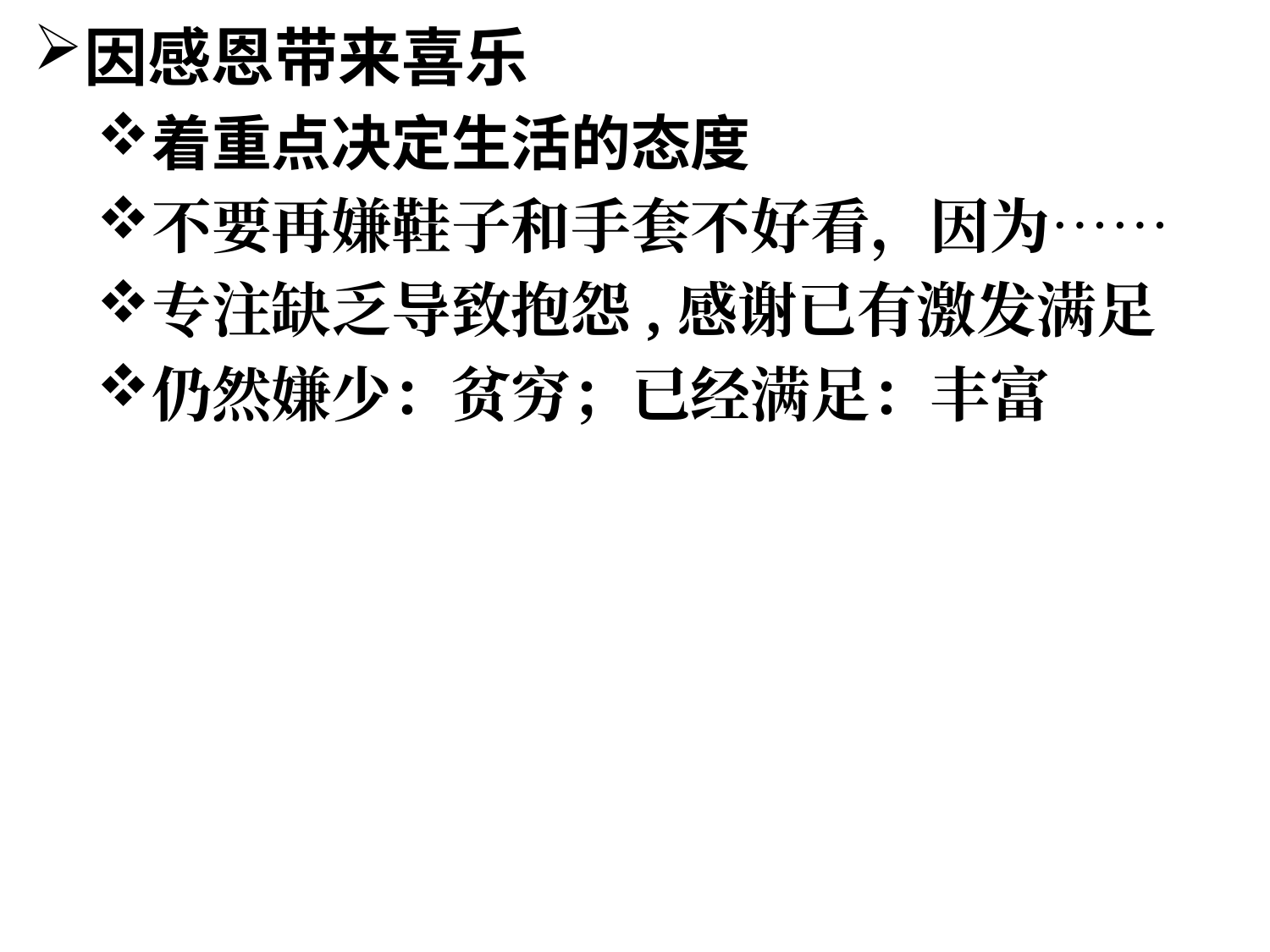

因感恩带来喜乐
着重点决定生活的态度
不要再嫌鞋子和手套不好看，因为……
专注缺乏导致抱怨,感谢已有激发满足
仍然嫌少：贫穷；已经满足：丰富